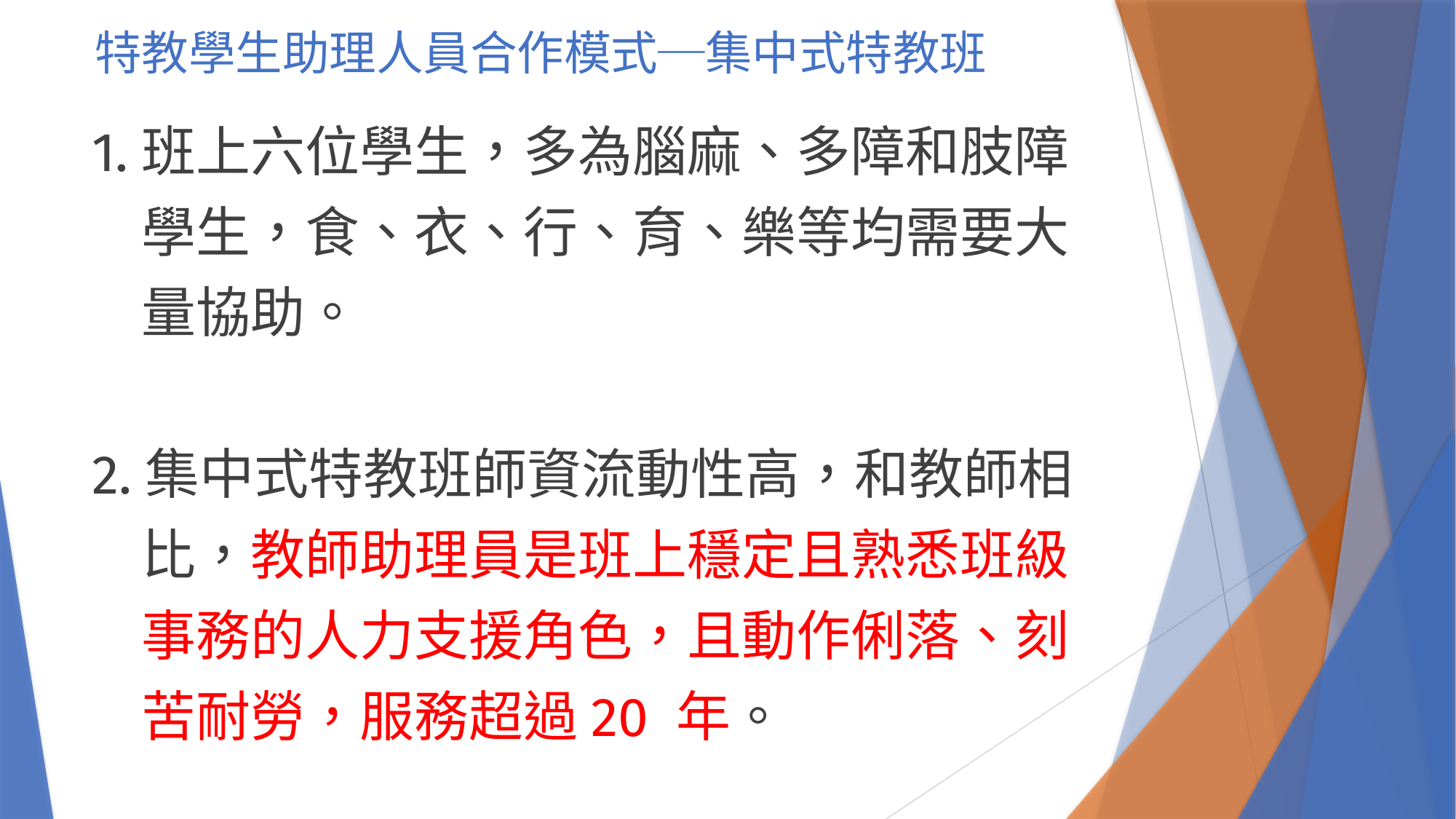

# 特教學生助理人員合作模式─集中式特教班
1.班上六位學生，多為腦麻、多障和肢障
   學生，食、衣、行、育、樂等均需要大
   量協助。

2.集中式特教班師資流動性高，和教師相
   比，教師助理員是班上穩定且熟悉班級
   事務的人力支援角色，且動作俐落、刻
   苦耐勞，服務超過20 年。